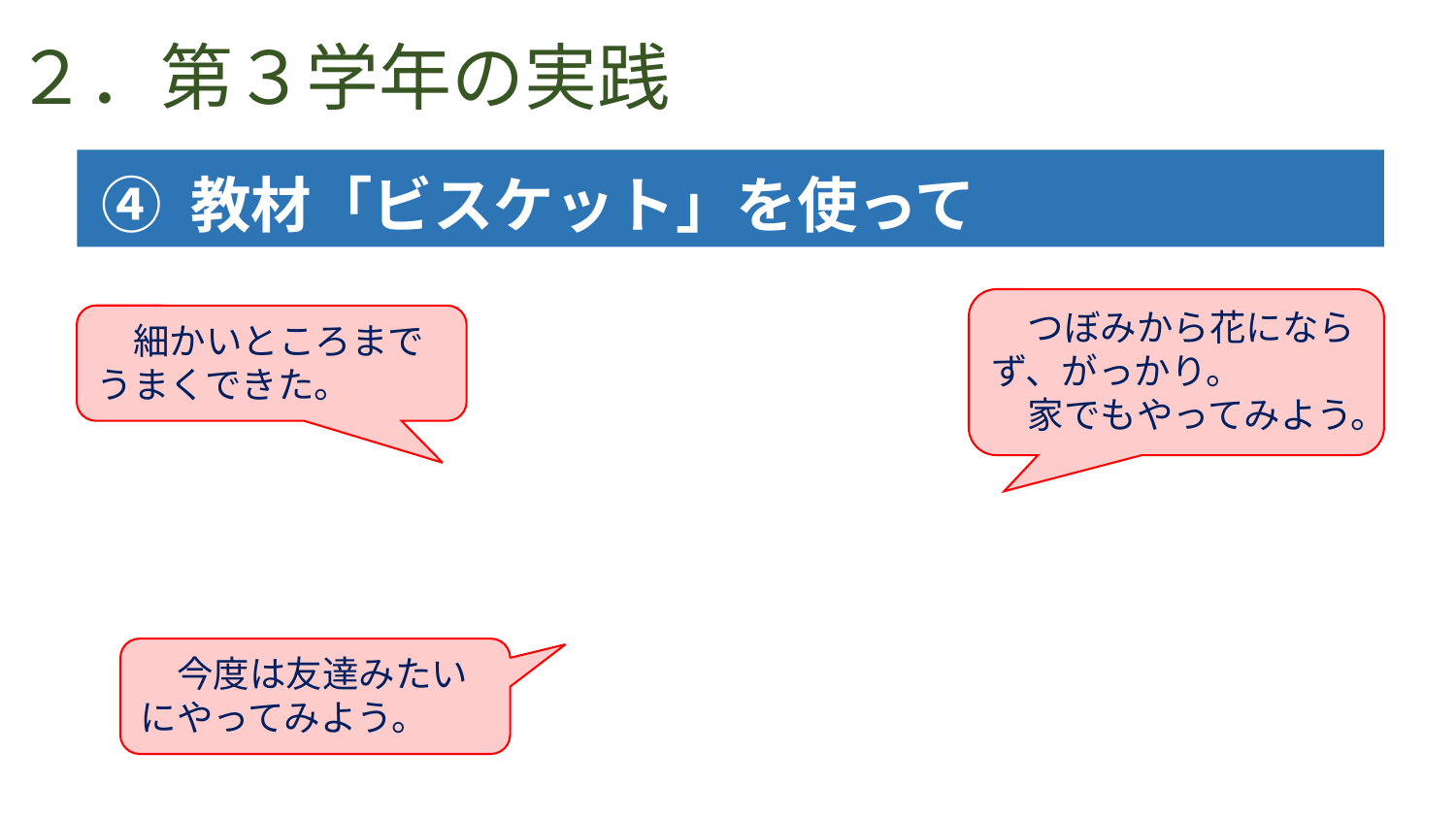

# ２．第３学年の実践
④ 教材「ビスケット」を使って
　つぼみから花にならず、がっかり。
　家でもやってみよう。
　細かいところまでうまくできた。
　今度は友達みたいにやってみよう。